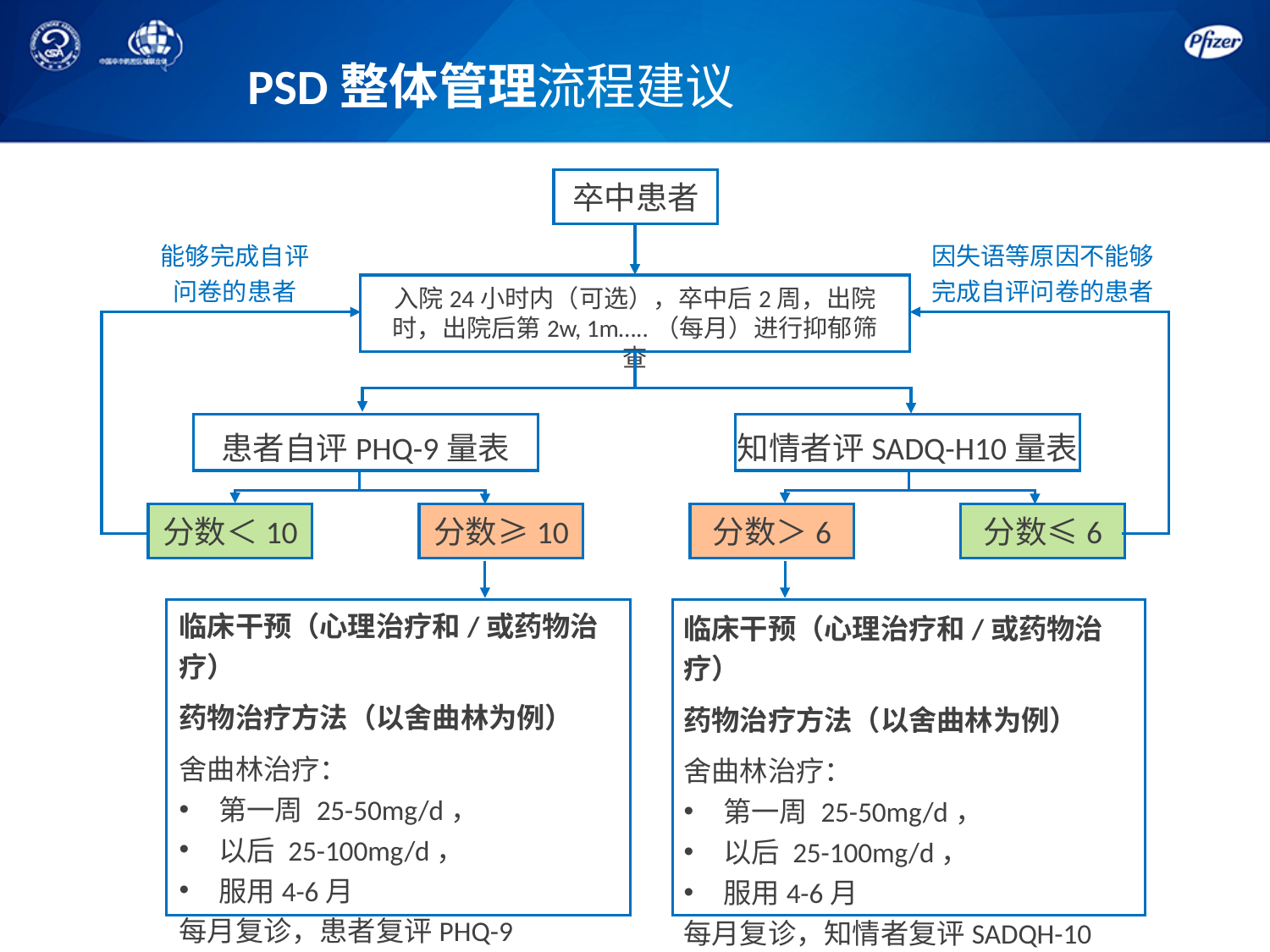

PSD整体管理流程建议

卒中患者

能够完成自评问卷的患者
因失语等原因不能够完成自评问卷的患者

入院24小时内（可选），卒中后2周，出院时，出院后第2w, 1m…..（每月）进行抑郁筛查

患者自评PHQ-9量表

知情者评SADQ-H10量表

分数＜10

分数≥10

分数＞6

分数≤6

临床干预（心理治疗和/或药物治疗）
药物治疗方法（以舍曲林为例）
舍曲林治疗：
第一周 25-50mg/d，
以后 25-100mg/d，
服用4-6月
每月复诊，患者复评PHQ-9
临床干预（心理治疗和/或药物治疗）
药物治疗方法（以舍曲林为例）
舍曲林治疗：
第一周 25-50mg/d，
以后 25-100mg/d，
服用4-6月
每月复诊，知情者复评SADQH-10